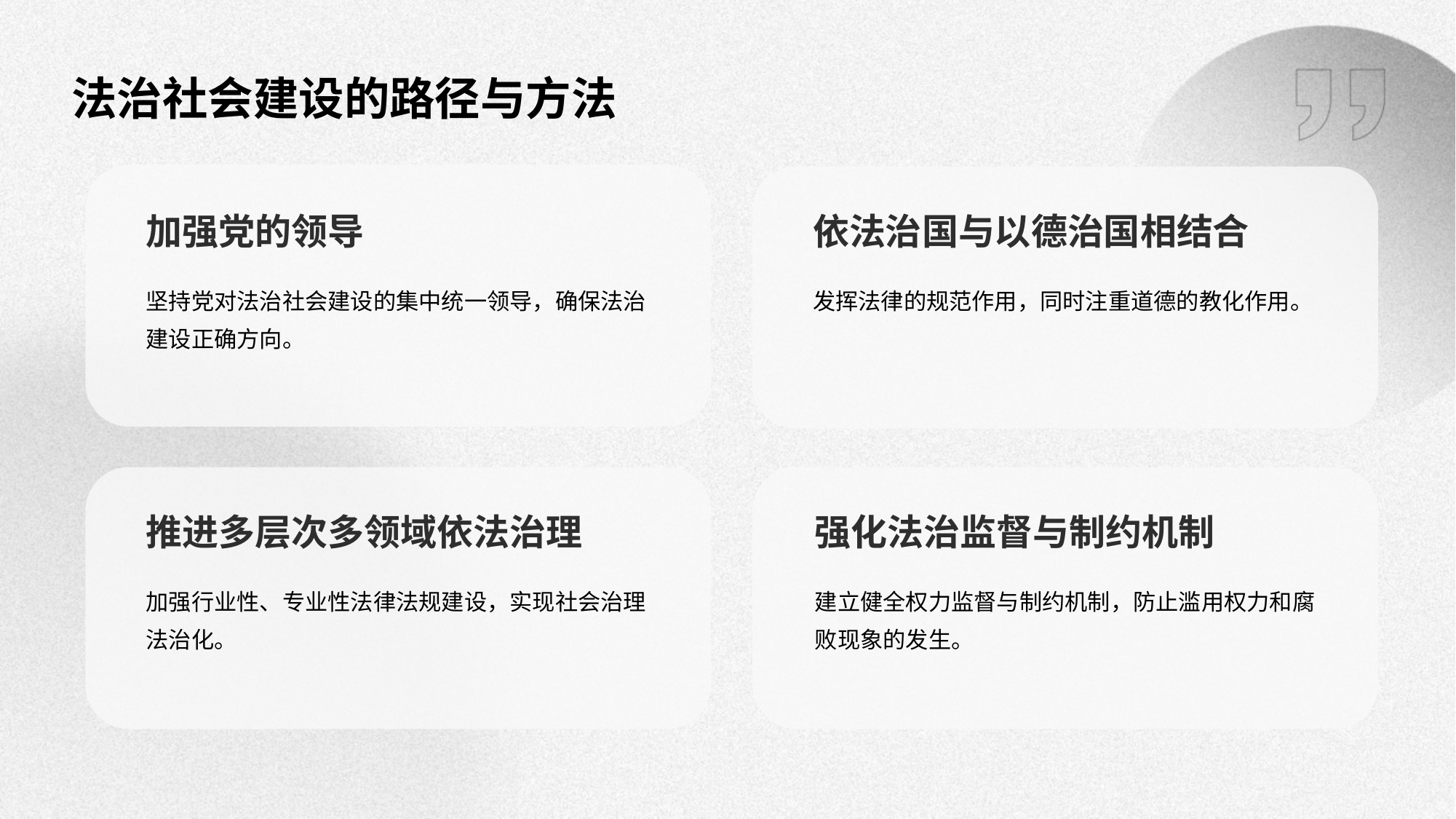

法治社会建设的路径与方法

加强党的领导
依法治国与以德治国相结合
坚持党对法治社会建设的集中统一领导，确保法治建设正确方向。
发挥法律的规范作用，同时注重道德的教化作用。

推进多层次多领域依法治理
强化法治监督与制约机制
加强行业性、专业性法律法规建设，实现社会治理法治化。
建立健全权力监督与制约机制，防止滥用权力和腐败现象的发生。